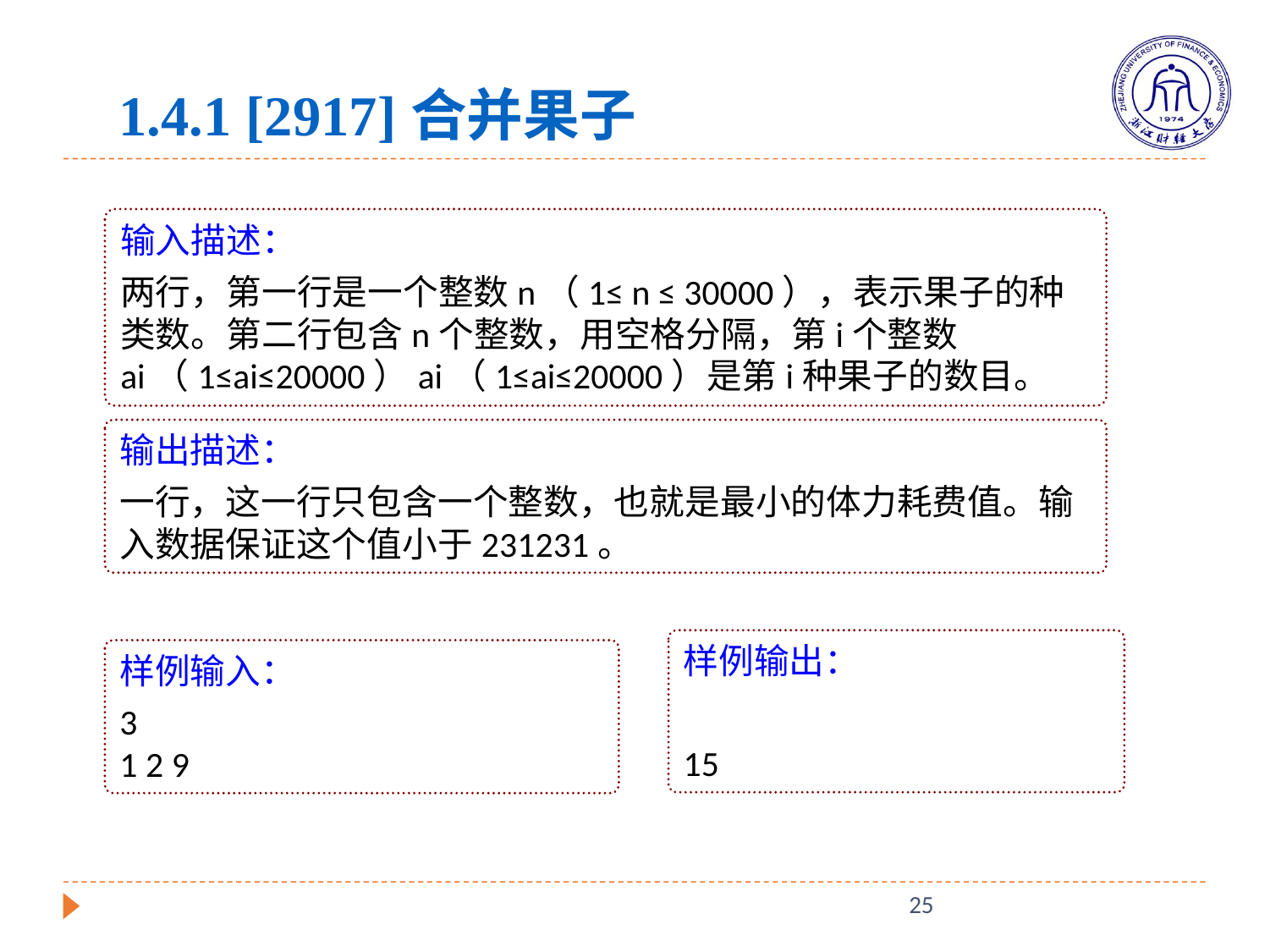

1.4.1 [2917]合并果子
输入描述：
两行，第一行是一个整数n（1≤ n ≤ 30000），表示果子的种类数。第二行包含n个整数，用空格分隔，第i个整数ai（1≤ai≤20000）ai（1≤ai≤20000）是第i种果子的数目。
输出描述：
一行，这一行只包含一个整数，也就是最小的体力耗费值。输入数据保证这个值小于231231。
样例输出：

15
样例输入：
3
1 2 9
25